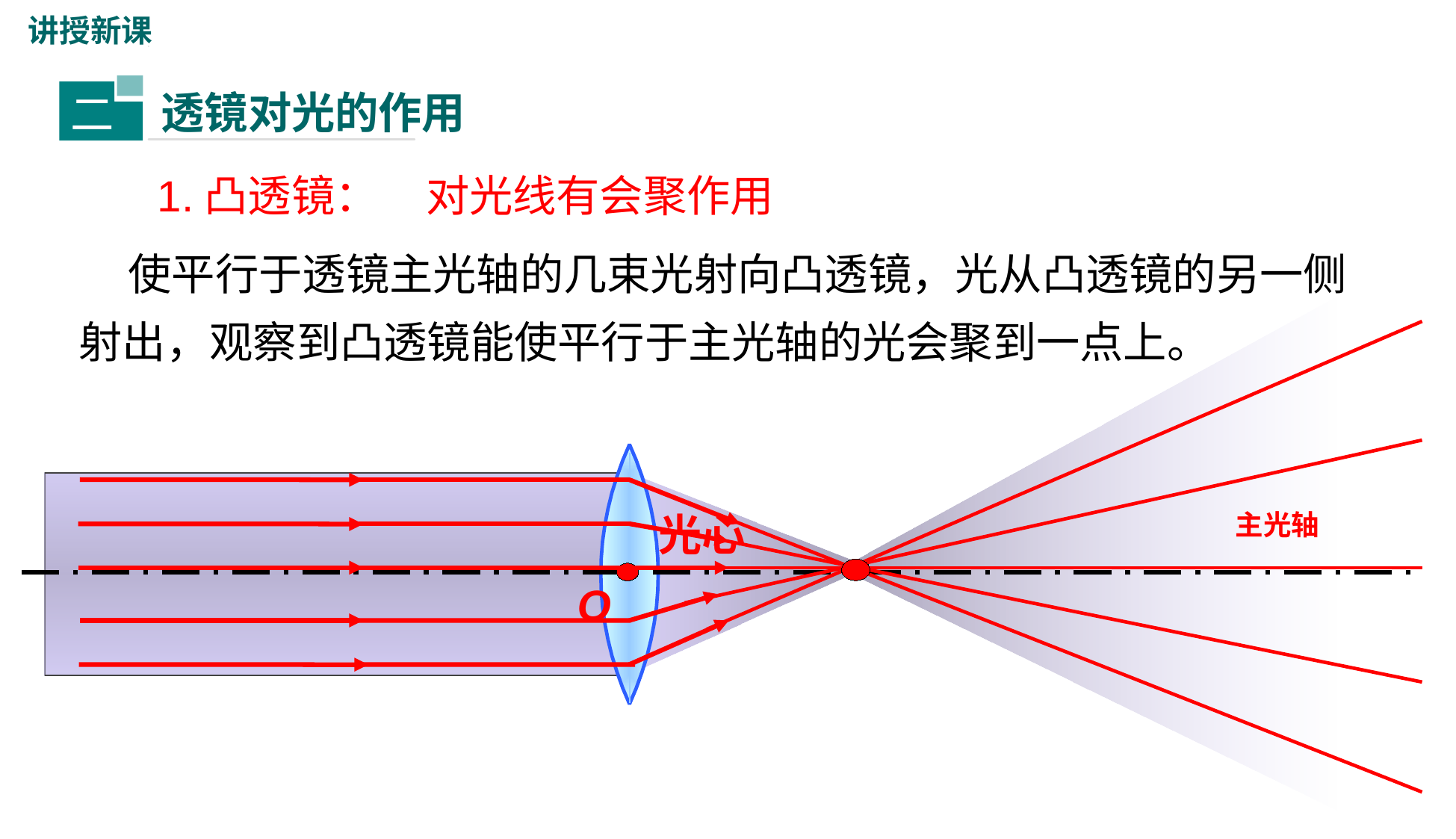

讲授新课

透镜对光的作用
二

1.凸透镜：
对光线有会聚作用
    使平行于透镜主光轴的几束光射向凸透镜，光从凸透镜的另一侧射出，观察到凸透镜能使平行于主光轴的光会聚到一点上。

光心

O
主光轴